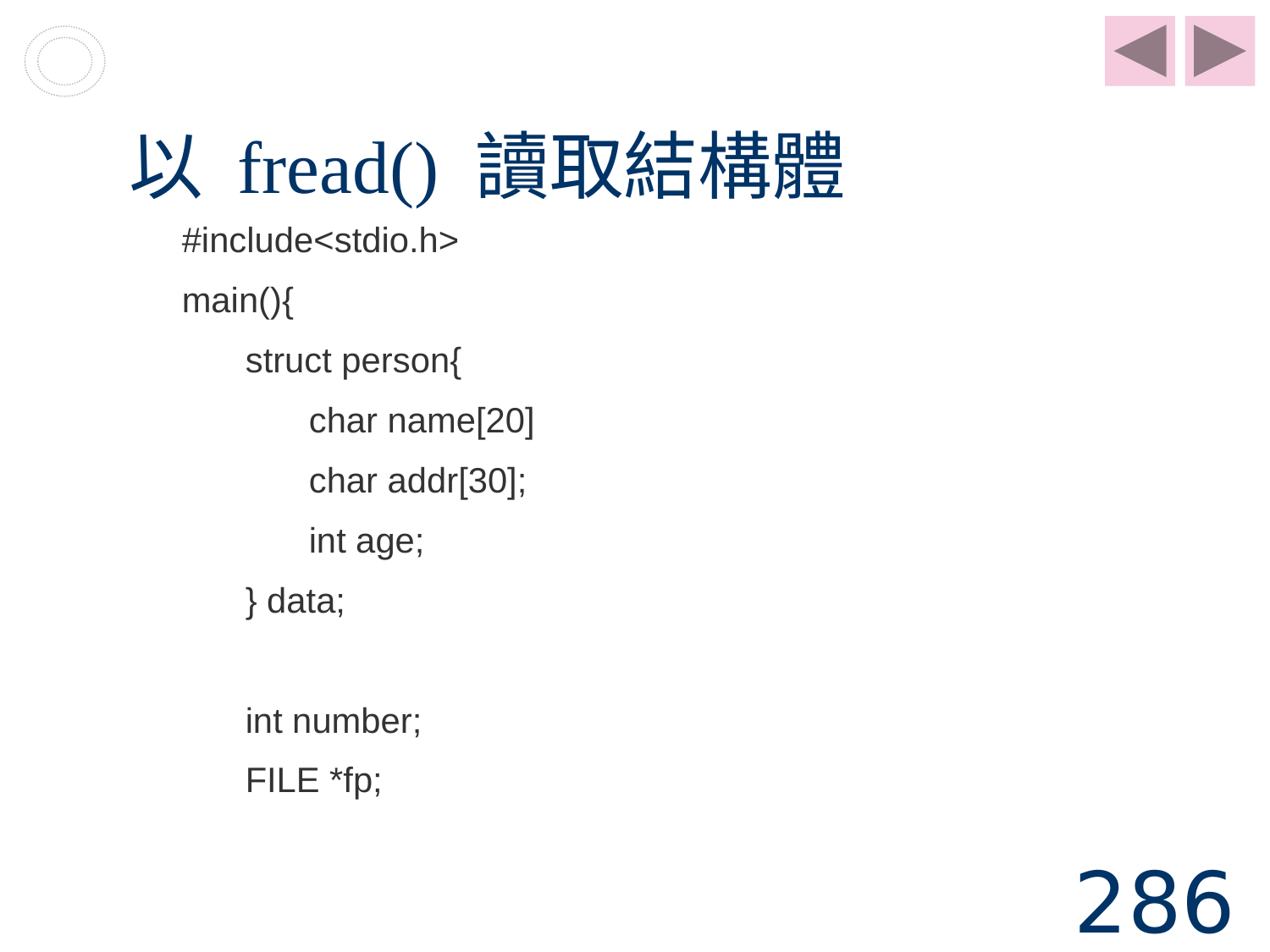

# 以 fread() 讀取結構體
#include<stdio.h>
main(){
struct person{
char name[20]
char addr[30];
int age;
} data;

int number;
FILE *fp;
286